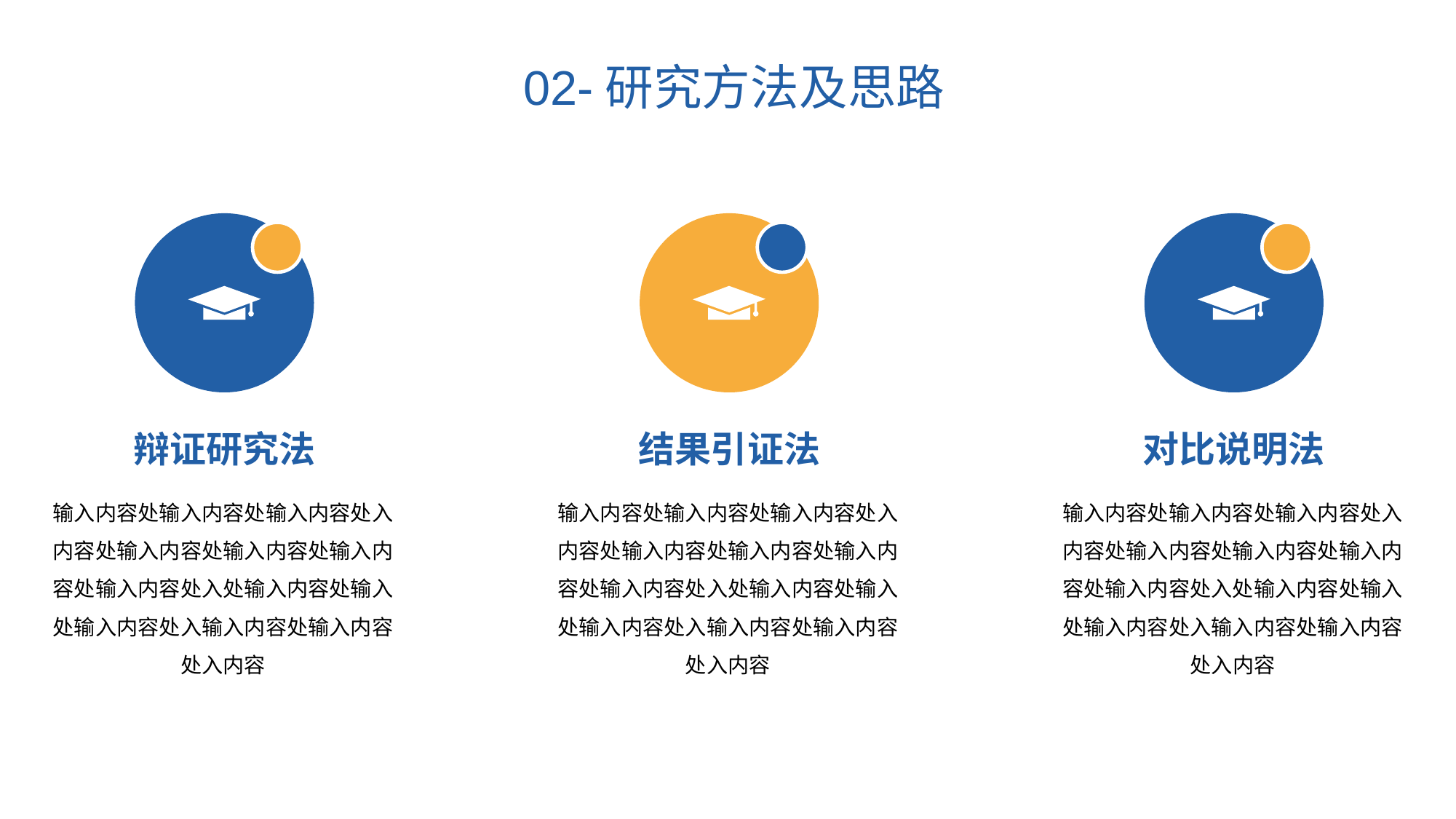

02-研究方法及思路

辩证研究法
结果引证法
对比说明法
输入内容处输入内容处输入内容处入内容处输入内容处输入内容处输入内容处输入内容处入处输入内容处输入处输入内容处入输入内容处输入内容处入内容
输入内容处输入内容处输入内容处入内容处输入内容处输入内容处输入内容处输入内容处入处输入内容处输入处输入内容处入输入内容处输入内容处入内容
输入内容处输入内容处输入内容处入内容处输入内容处输入内容处输入内容处输入内容处入处输入内容处输入处输入内容处入输入内容处输入内容处入内容